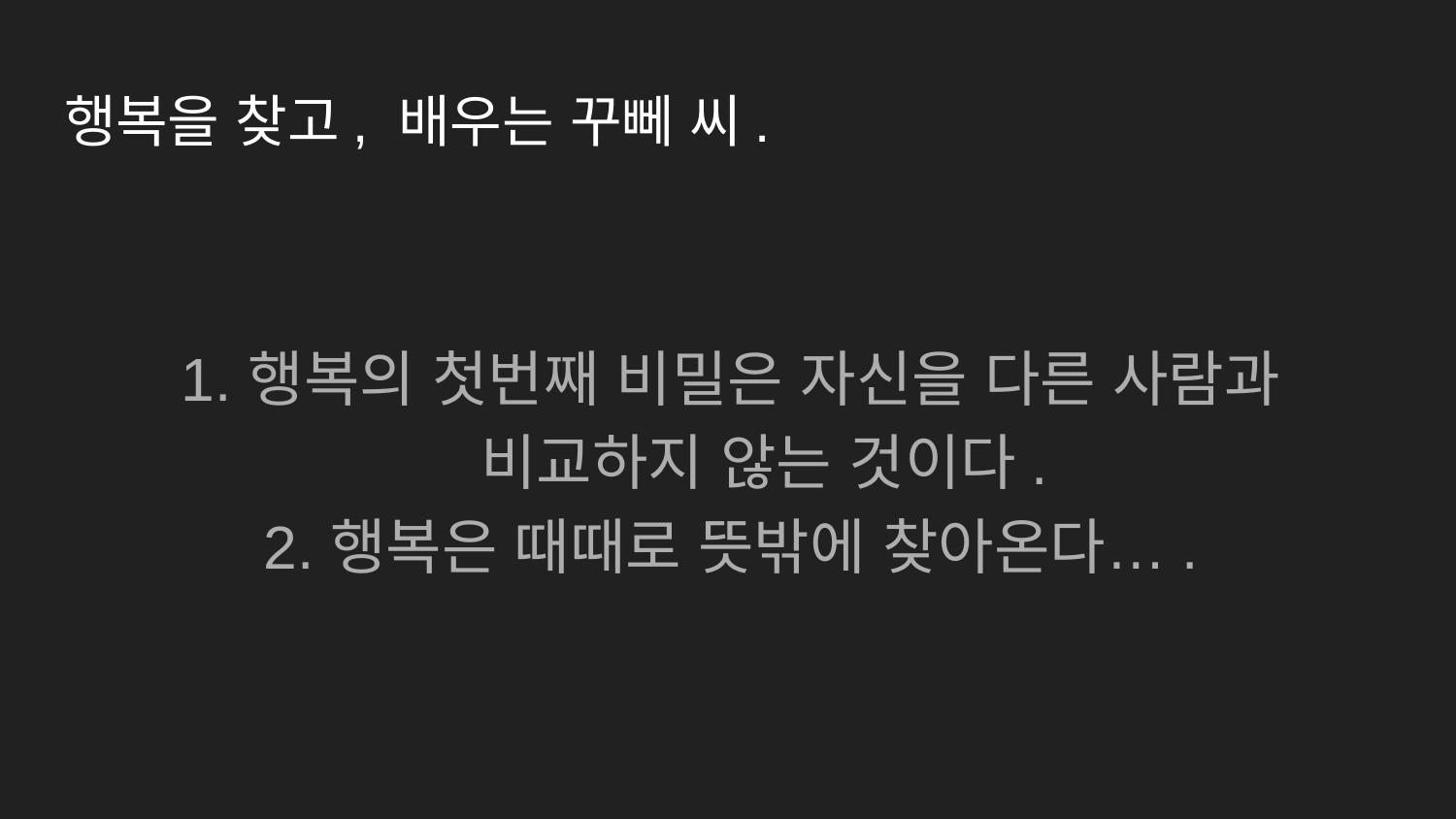

# 행복을 찾고, 배우는 꾸뻬 씨.
행복의 첫번째 비밀은 자신을 다른 사람과 비교하지 않는 것이다.
행복은 때때로 뜻밖에 찾아온다….